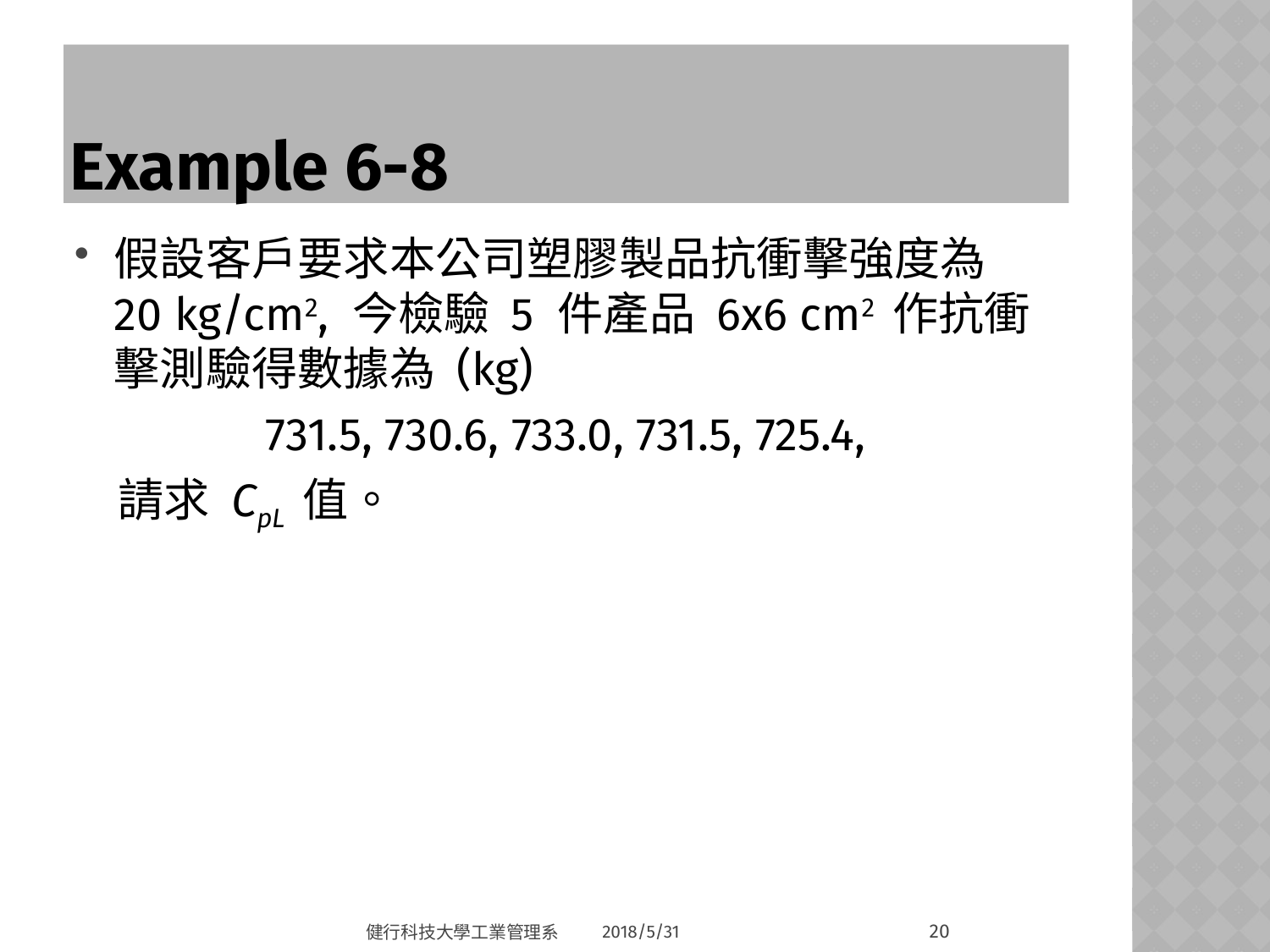

# Example 6-8
假設客戶要求本公司塑膠製品抗衝擊強度為 20 kg/cm2, 今檢驗 5 件產品 6x6 cm2 作抗衝擊測驗得數據為 (kg)
731.5, 730.6, 733.0, 731.5, 725.4,
   請求 CpL 值。
20
健行科技大學工業管理系
2018/5/31